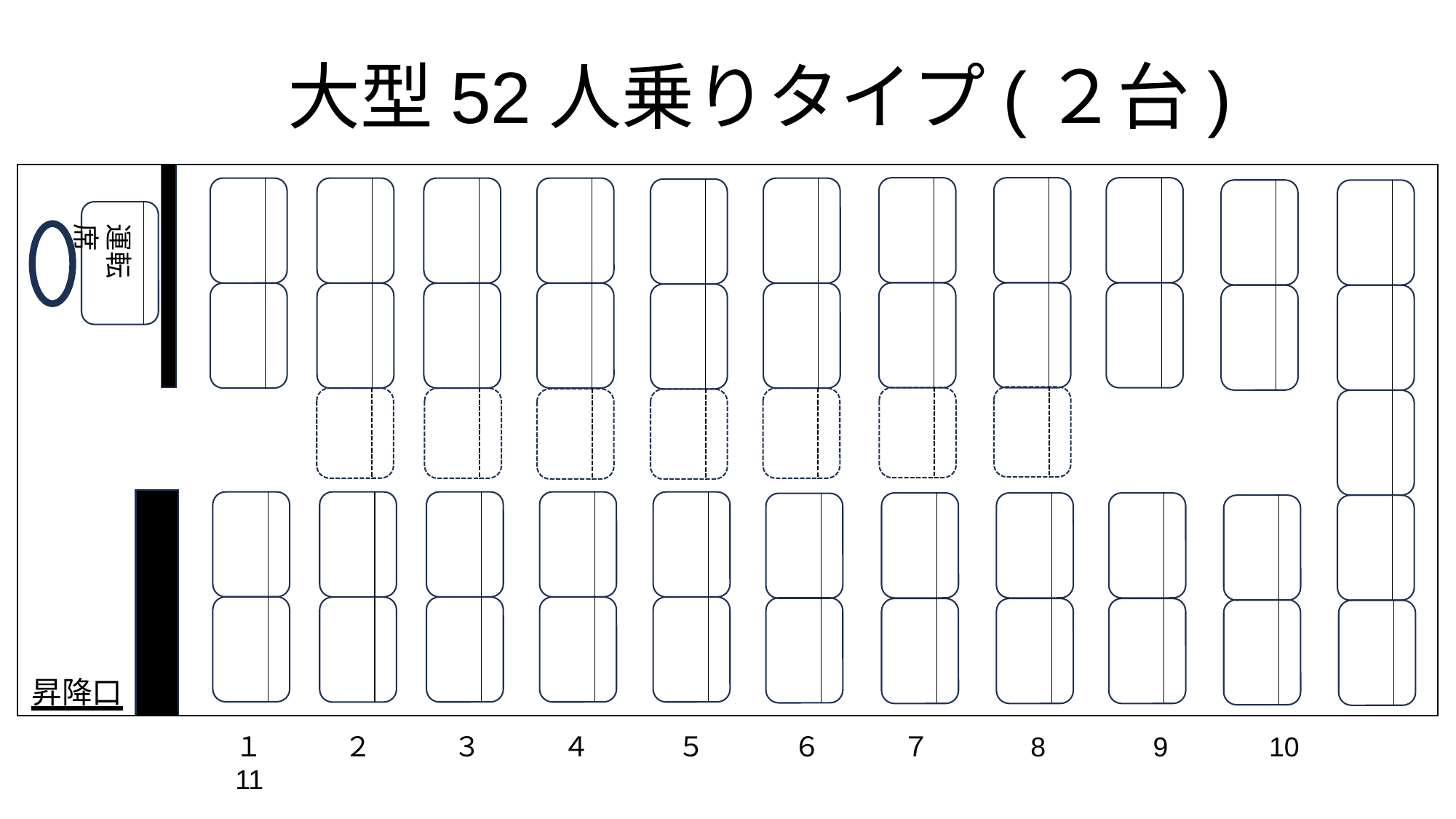

# 大型52人乗りタイプ(２台)

運転席

昇降口
１　　　２　　　３　　　４　　　 ５　　　 ６　　　７　　　  8　　　  9　　　 10　　　 11